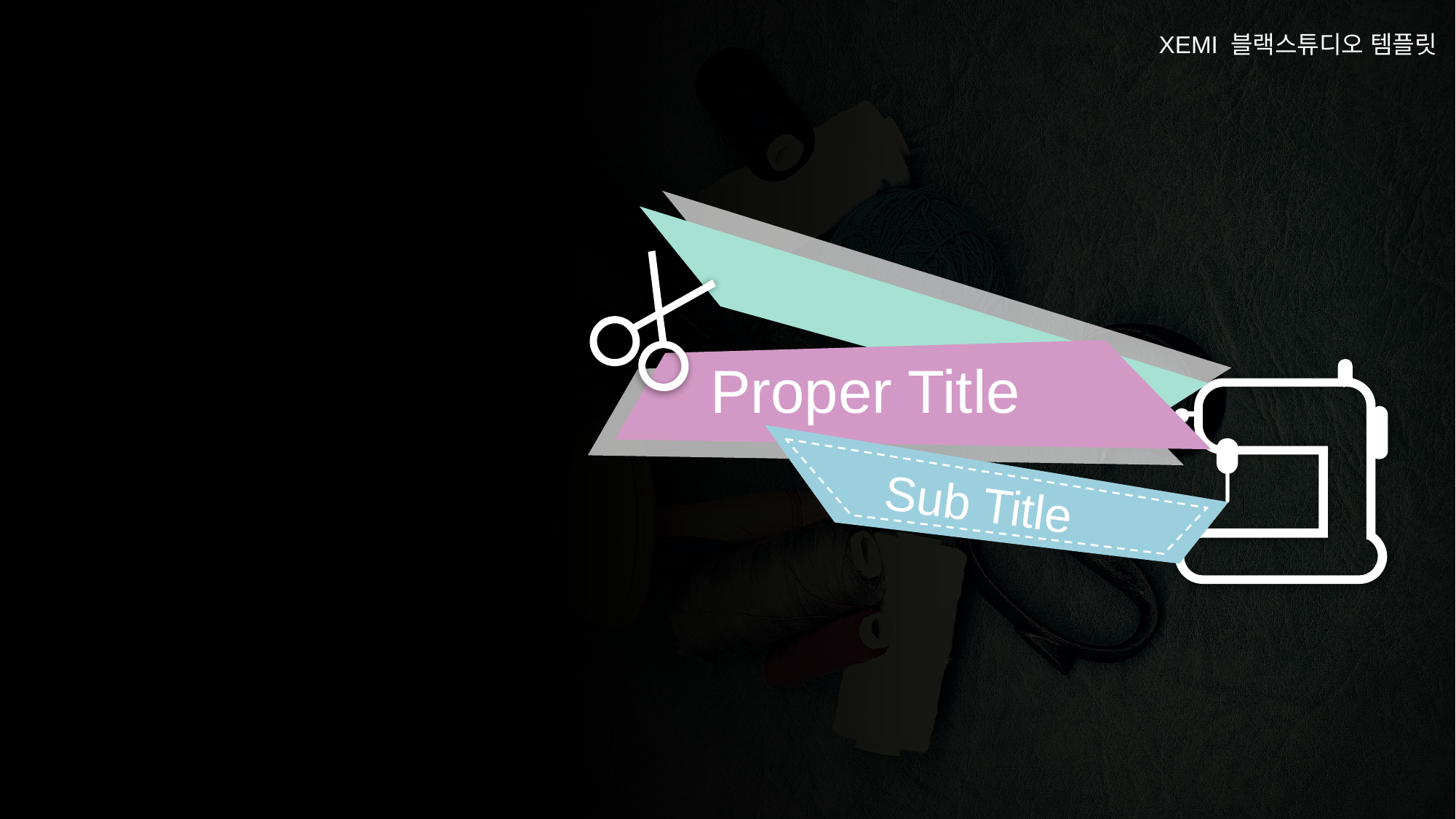

XEMI 블랙스튜디오 템플릿

 Proper Title
Sub Title